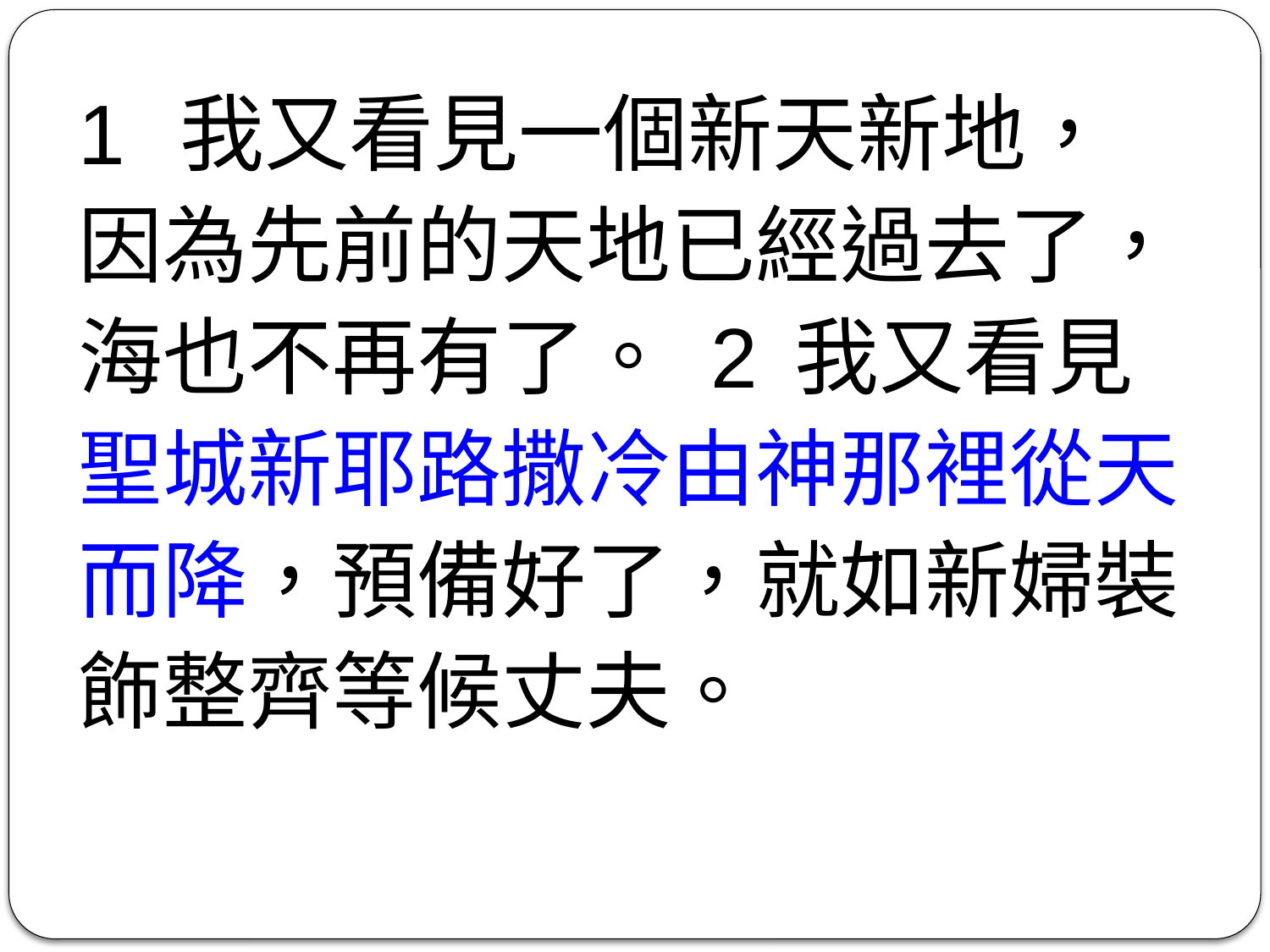

1  我又看見一個新天新地，因為先前的天地已經過去了，海也不再有了。 2 我又看見聖城新耶路撒冷由神那裡從天而降，預備好了，就如新婦裝飾整齊等候丈夫。